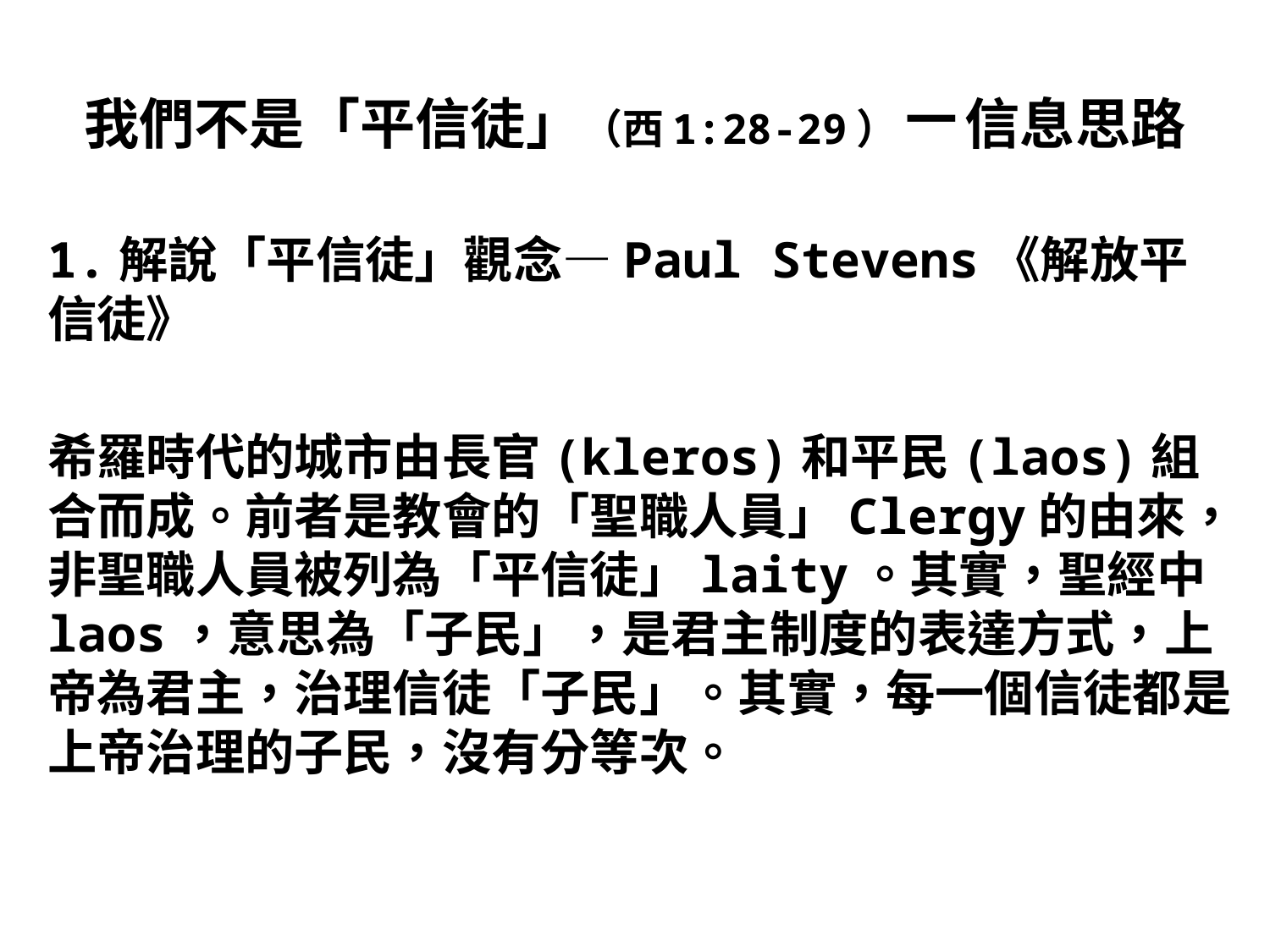

# 我們不是「平信徒」（西1:28-29）－信息思路
1.解說「平信徒」觀念—Paul Stevens《解放平信徒》

希羅時代的城市由長官(kleros)和平民(laos)組合而成。前者是教會的「聖職人員」Clergy的由來，非聖職人員被列為「平信徒」laity。其實，聖經中laos，意思為「子民」，是君主制度的表達方式，上帝為君主，治理信徒「子民」。其實，每一個信徒都是上帝治理的子民，沒有分等次。